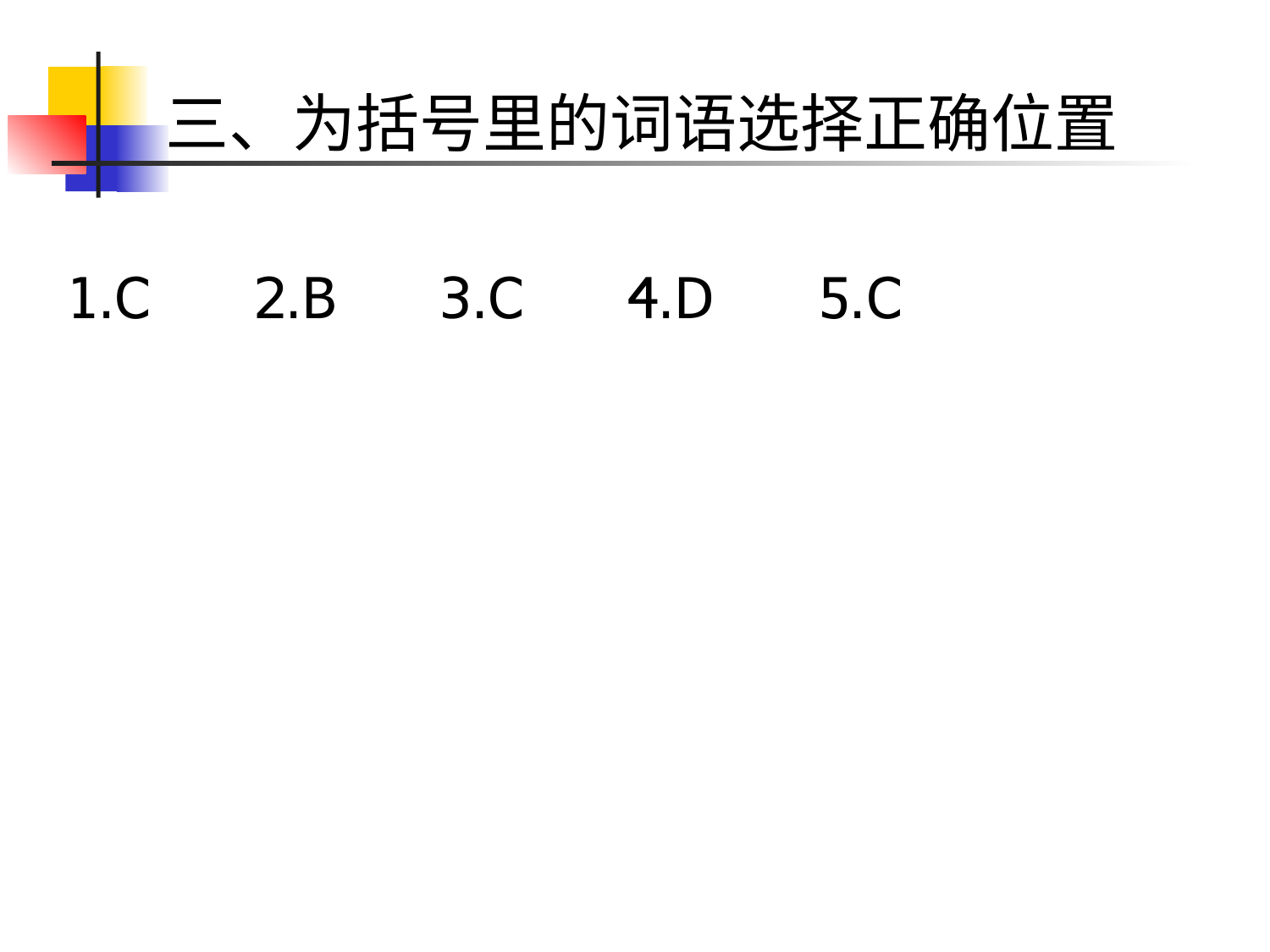

# 三、为括号里的词语选择正确位置
1.C      2.B      3.C      4.D      5.C